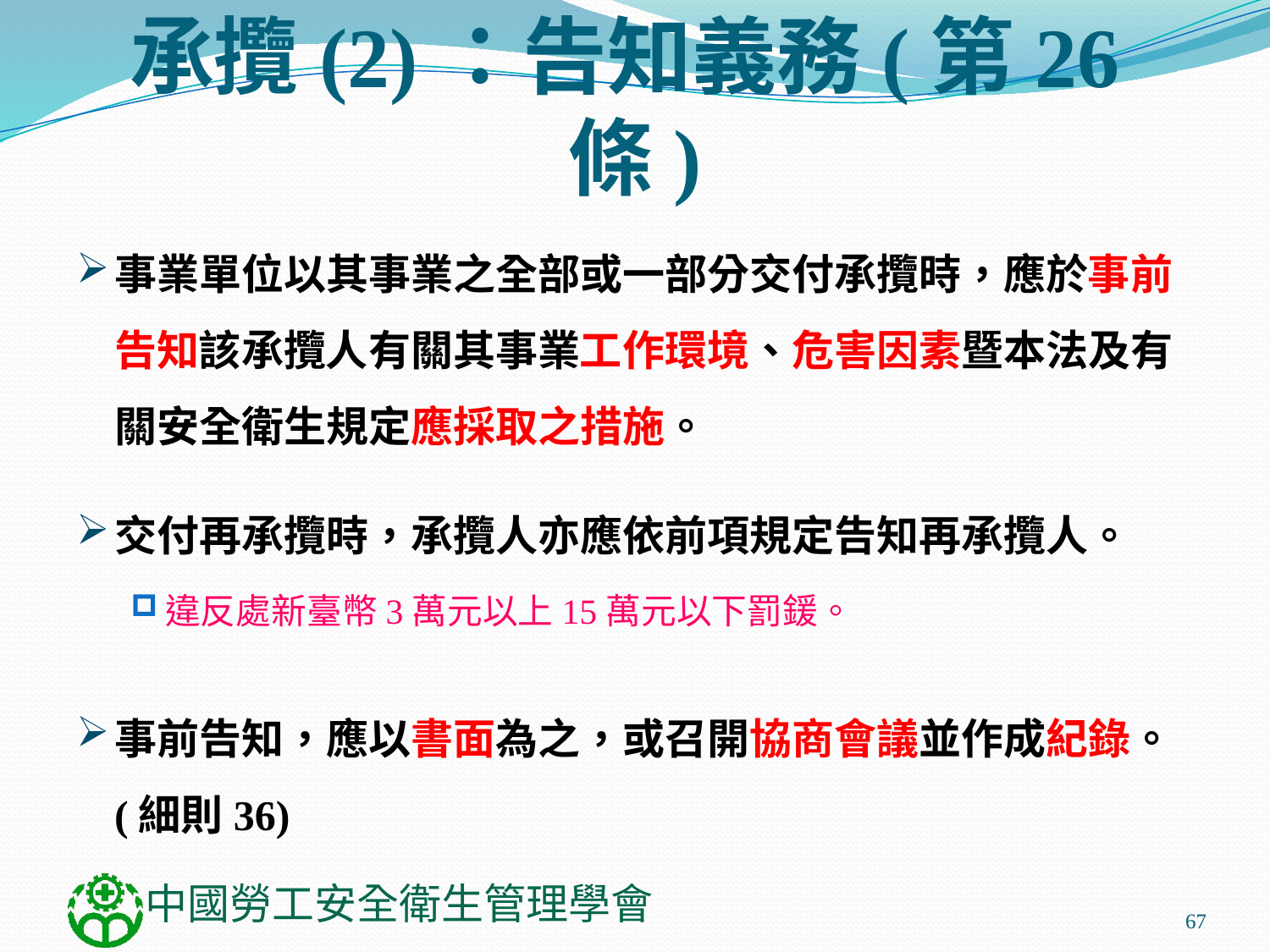

# 承攬(2)：告知義務(第26條)
事業單位以其事業之全部或一部分交付承攬時，應於事前告知該承攬人有關其事業工作環境、危害因素暨本法及有關安全衛生規定應採取之措施。

交付再承攬時，承攬人亦應依前項規定告知再承攬人。
違反處新臺幣3萬元以上15萬元以下罰鍰。

事前告知，應以書面為之，或召開協商會議並作成紀錄。(細則36)
67